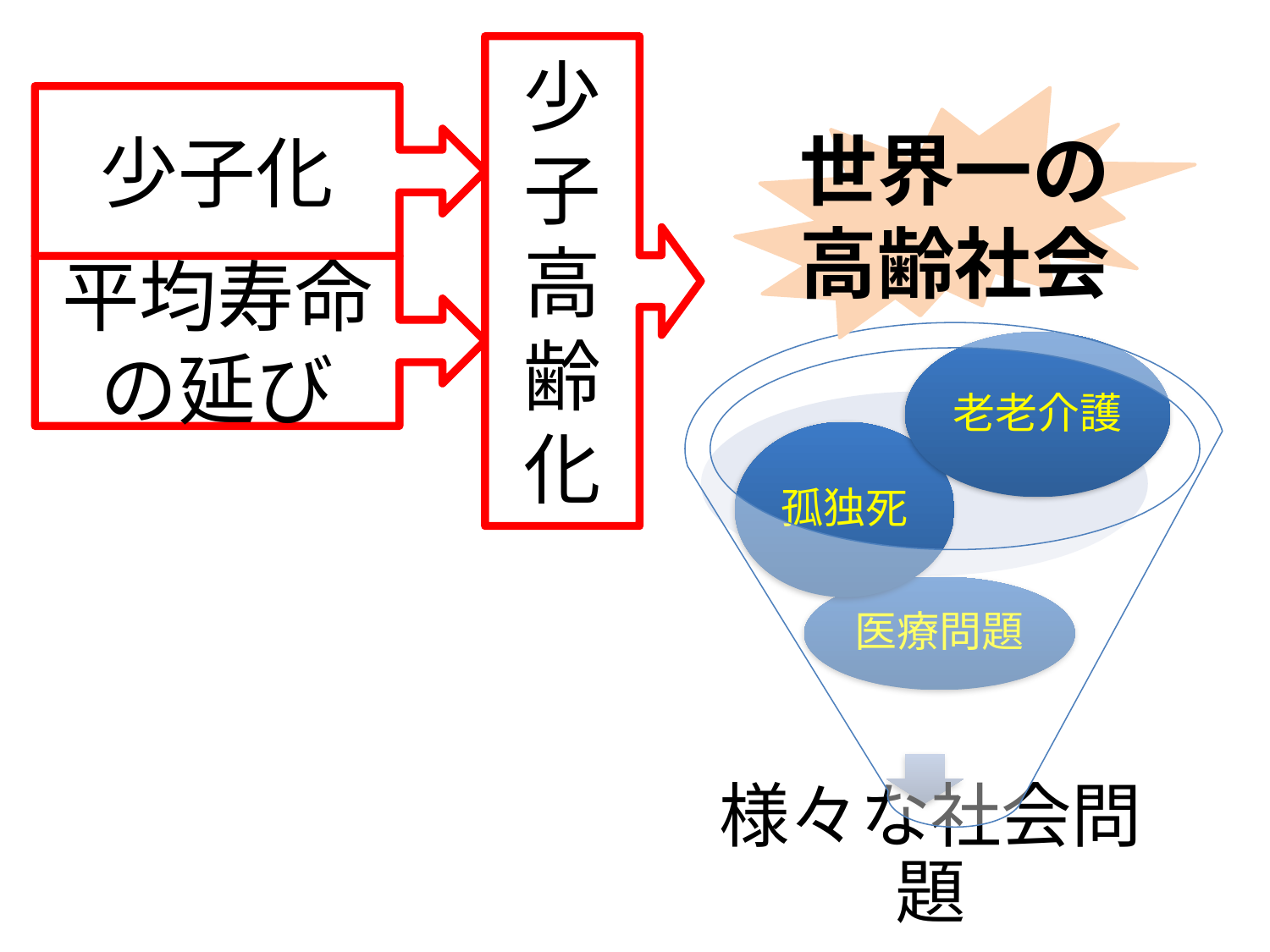

少子高齢化
少子化

世界一の
高齢社会
平均寿命の延び
様々な社会問題
医療問題
孤独死
老老介護